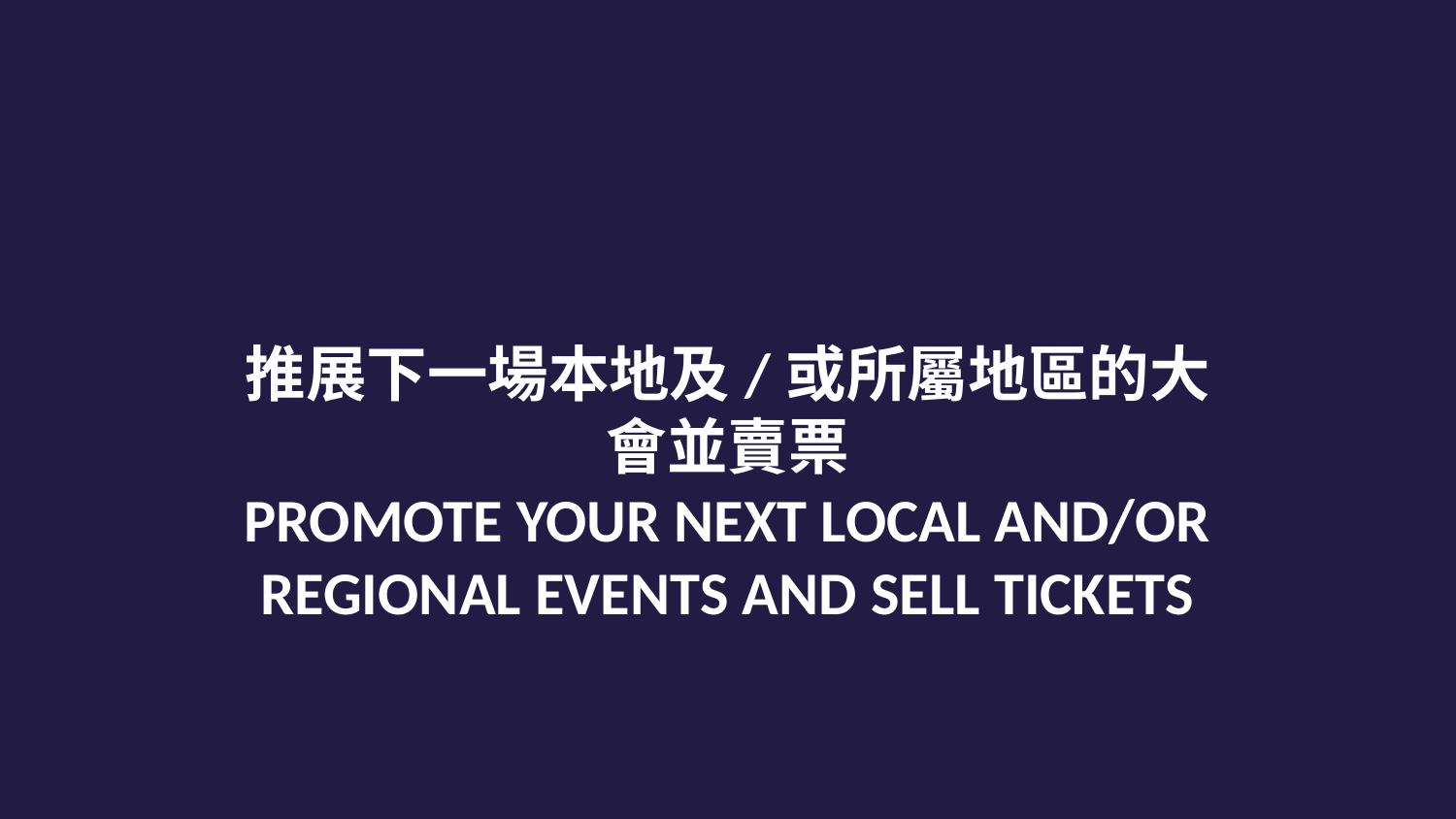

推展下一場本地及/或所屬地區的大會並賣票
Promote your next Local and/or Regional Events and sell tickets